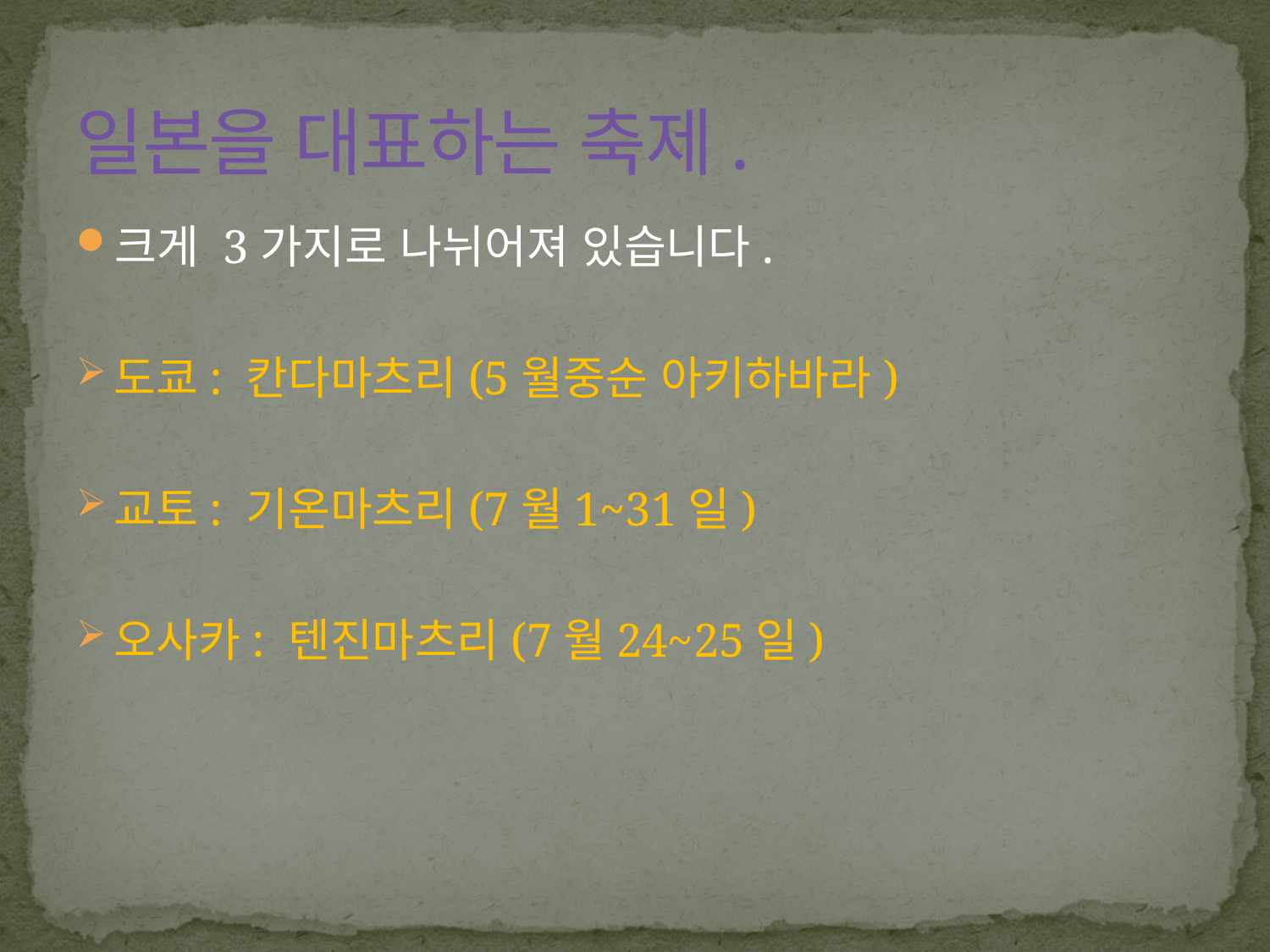

# 일본을 대표하는 축제.
크게 3가지로 나뉘어져 있습니다.

도쿄: 칸다마츠리(5월중순 아키하바라)

교토: 기온마츠리(7월1~31일)

오사카: 텐진마츠리(7월24~25일)